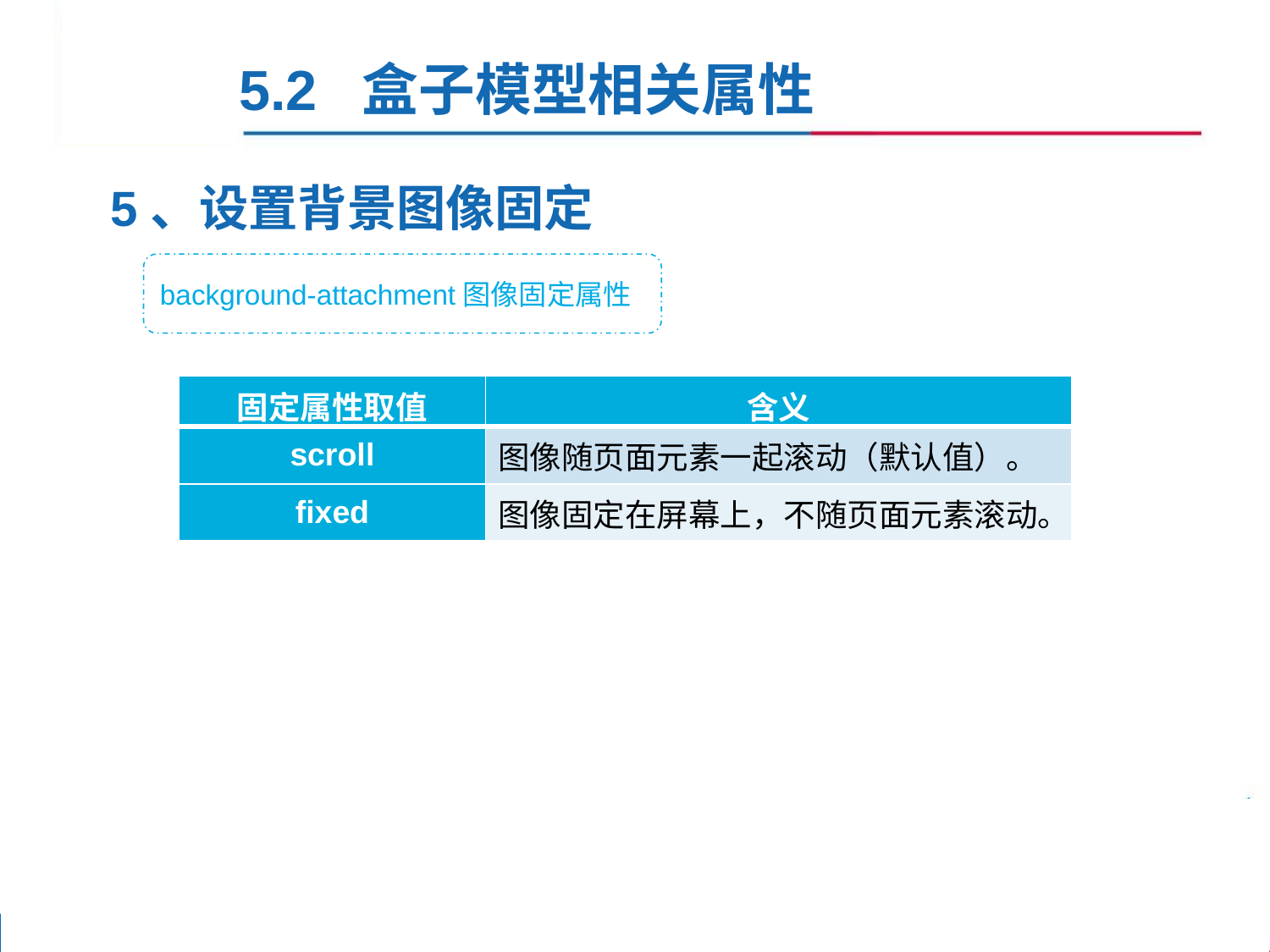

5.2  盒子模型相关属性
5、设置背景图像固定
background-attachment图像固定属性
| 固定属性取值 | 含义 |
| --- | --- |
| scroll | 图像随页面元素一起滚动（默认值）。 |
| fixed | 图像固定在屏幕上，不随页面元素滚动。 |